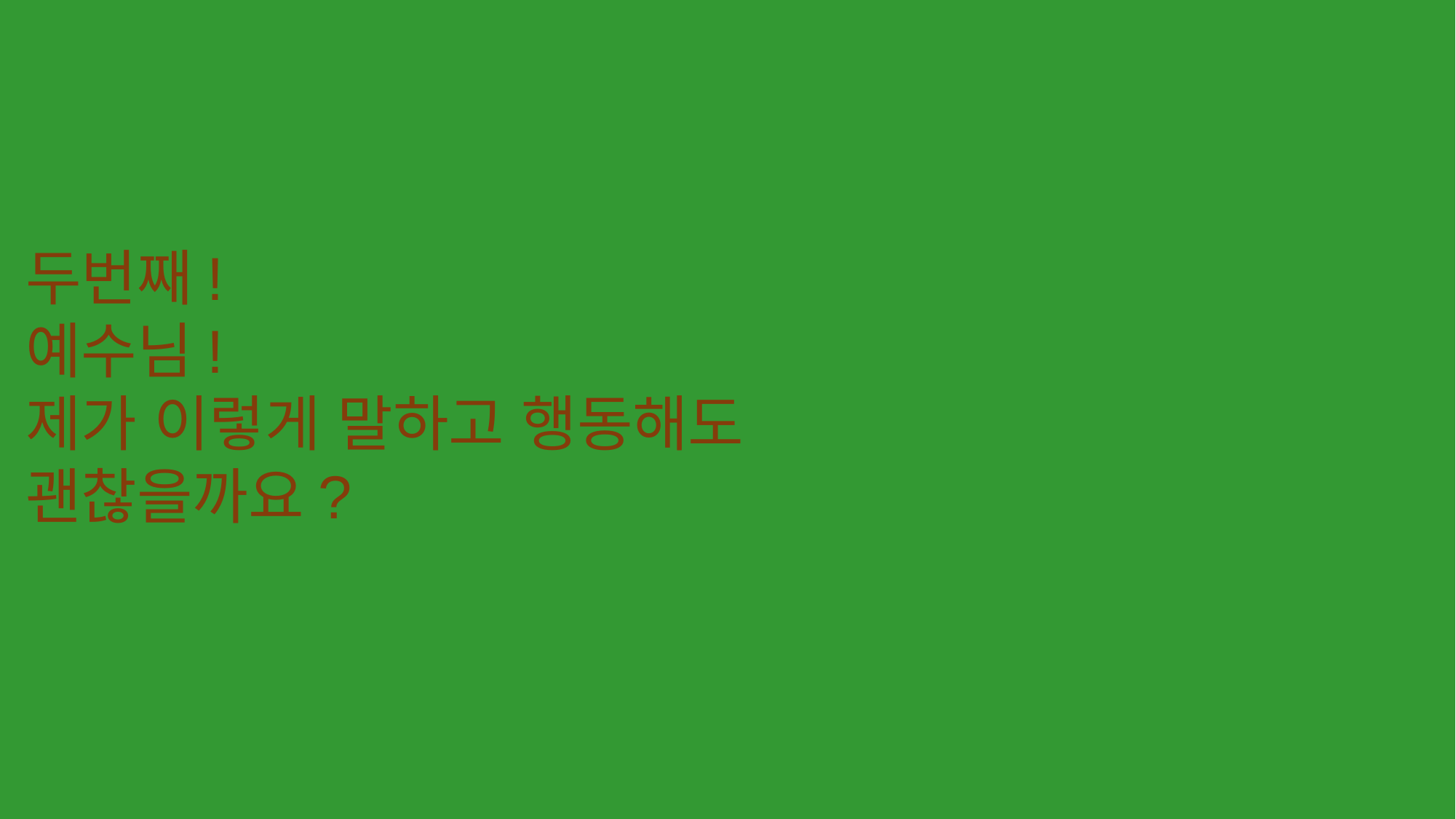

두번째!
예수님!
제가 이렇게 말하고 행동해도 괜찮을까요?